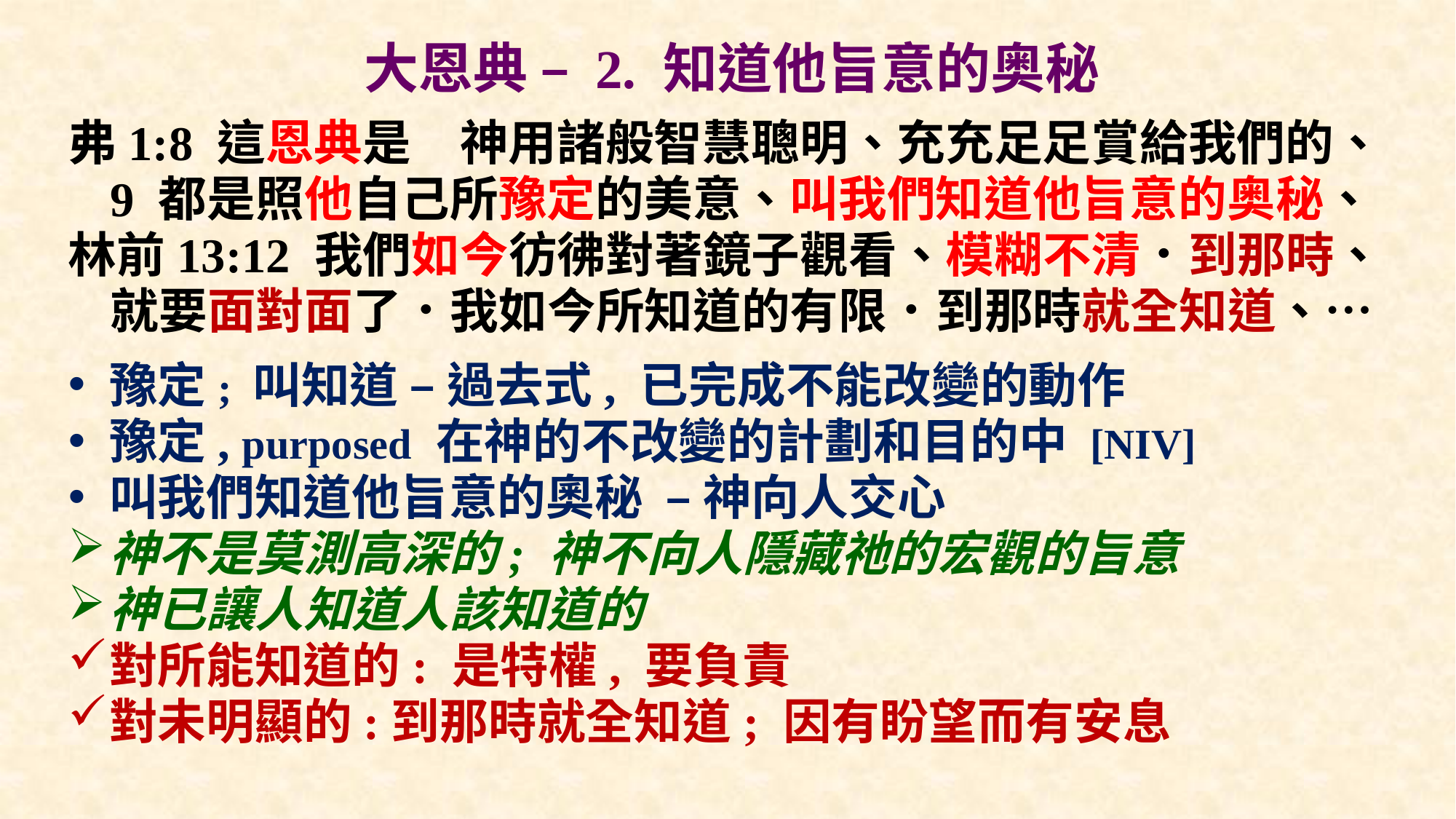

# 大恩典 – 2. 知道他旨意的奥秘
弗1:8 這恩典是　神用諸般智慧聰明、充充足足賞給我們的、9 都是照他自己所豫定的美意、叫我們知道他旨意的奥秘、
林前13:12 我們如今彷彿對著鏡子觀看、模糊不清．到那時、就要面對面了．我如今所知道的有限．到那時就全知道、…
豫定; 叫知道 – 過去式, 已完成不能改變的動作
豫定, purposed 在神的不改變的計劃和目的中 [NIV]
叫我們知道他旨意的奧秘  – 神向人交心
神不是莫測高深的; 神不向人隱藏祂的宏觀的旨意
神已讓人知道人該知道的
對所能知道的: 是特權, 要負責
對未明顯的:到那時就全知道; 因有盼望而有安息